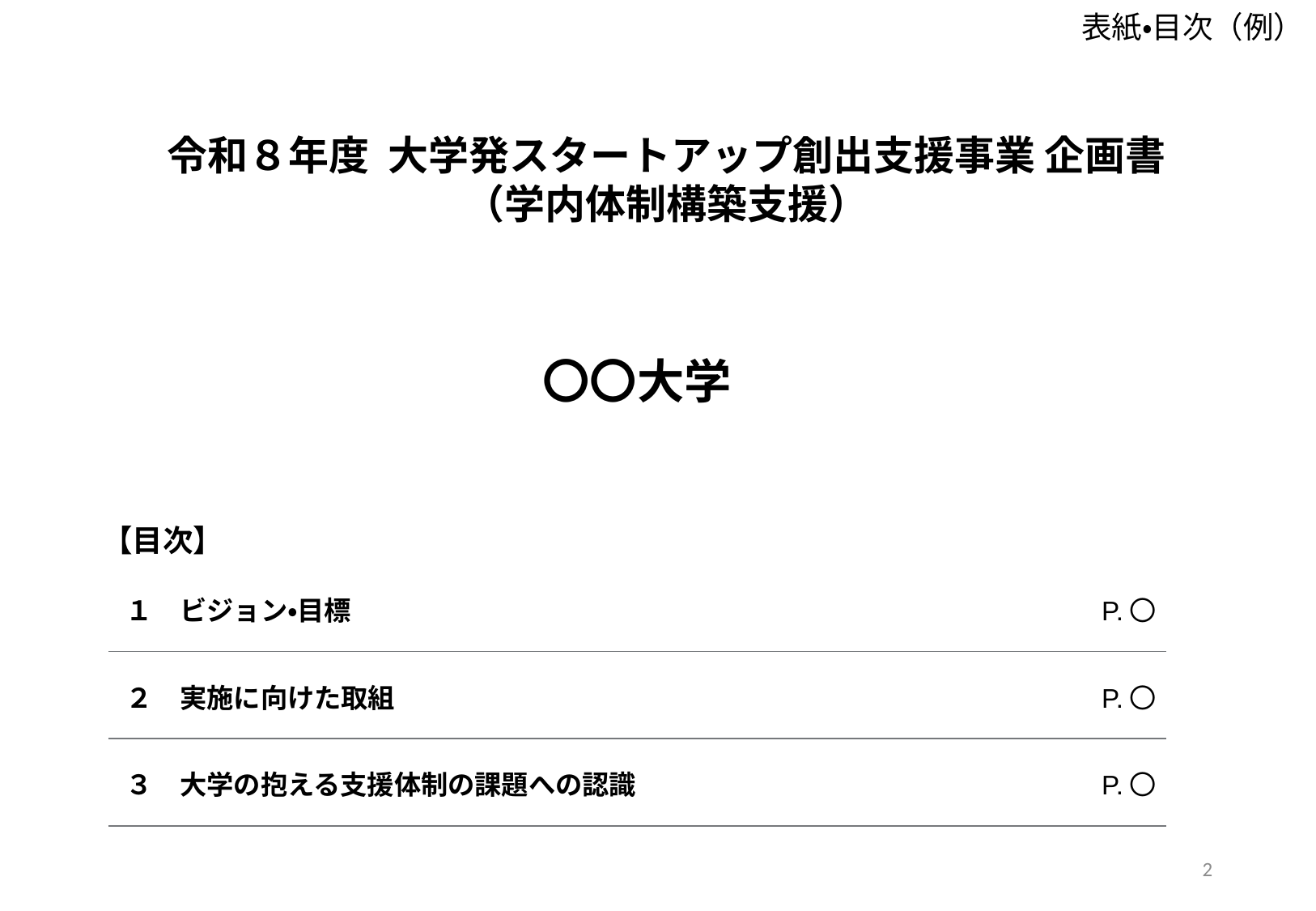

表紙・目次（例）
令和８年度  大学発スタートアップ創出支援事業 企画書
（学内体制構築支援）
〇〇大学
【目次】
| １ | ビジョン・目標 | P.〇 |
| --- | --- | --- |
| ２ | 実施に向けた取組 | P.〇 |
| ３ | 大学の抱える支援体制の課題への認識 | P.〇 |
2